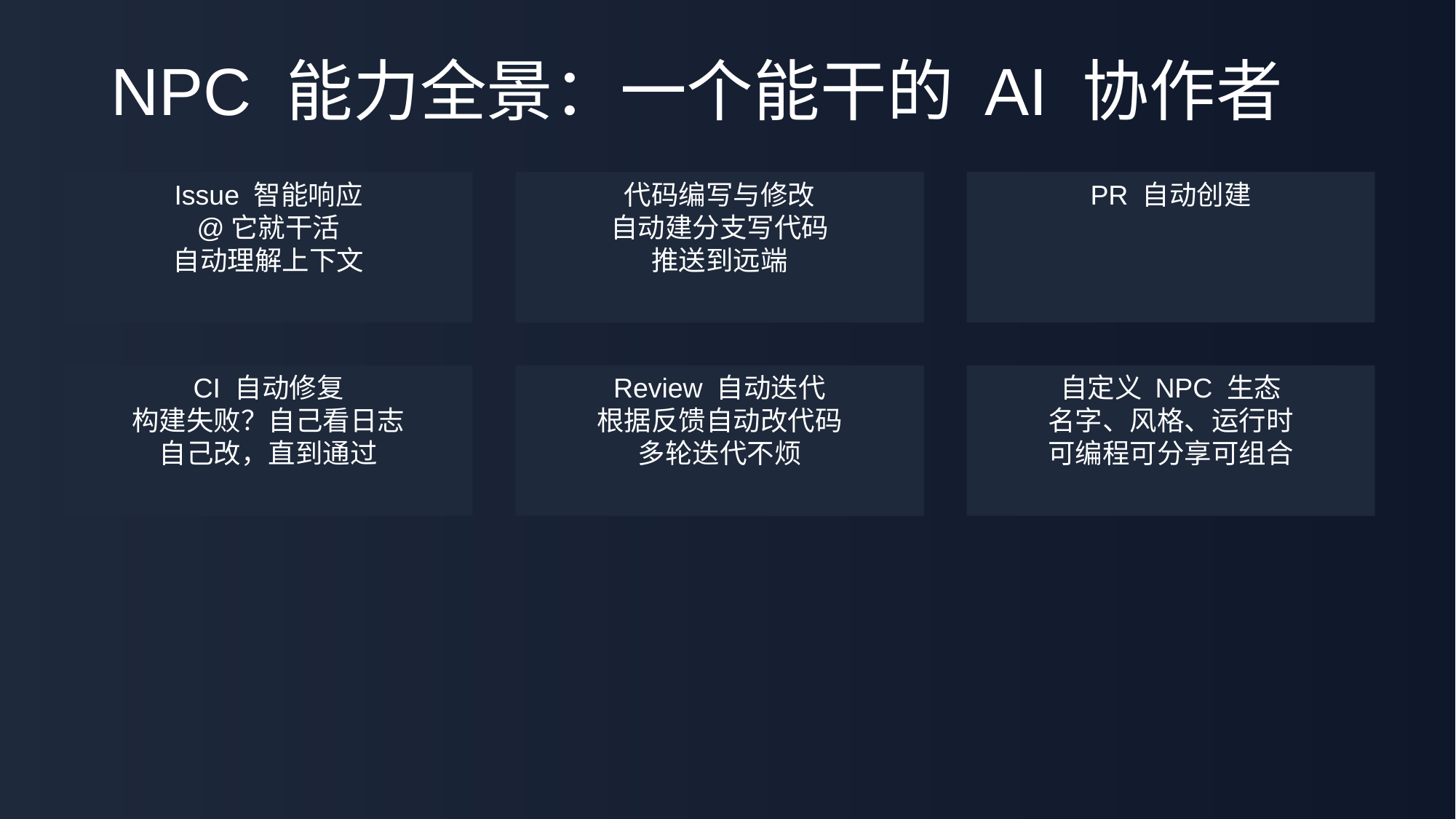

# NPC 能力全景：一个能干的 AI 协作者
Issue 智能响应
@它就干活
自动理解上下文
代码编写与修改
自动建分支写代码
推送到远端
PR 自动创建
CI 自动修复
构建失败？自己看日志
自己改，直到通过
Review 自动迭代
根据反馈自动改代码
多轮迭代不烦
自定义 NPC 生态
名字、风格、运行时
可编程可分享可组合